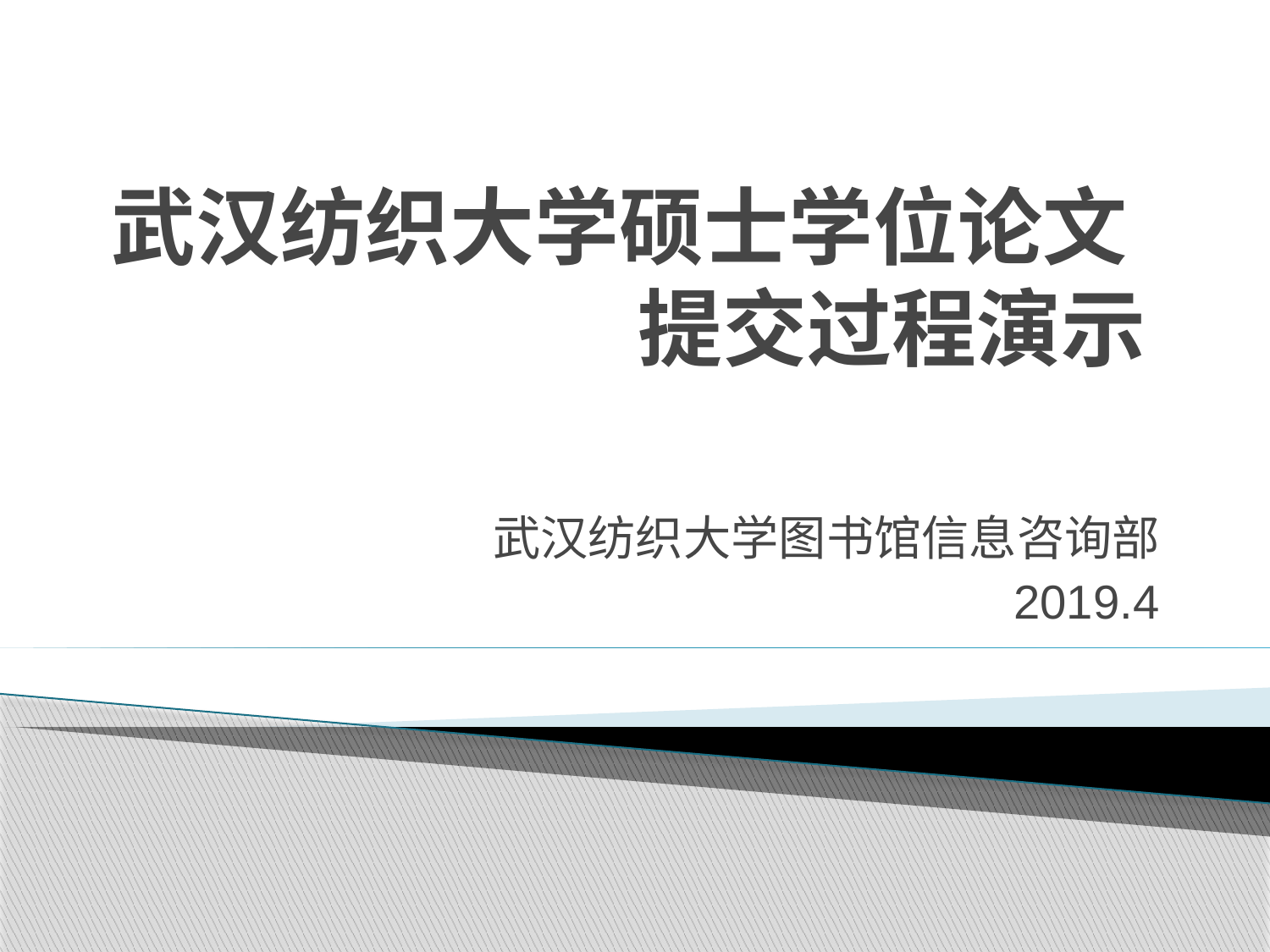

# 武汉纺织大学硕士学位论文    提交过程演示
武汉纺织大学图书馆信息咨询部
2019.4